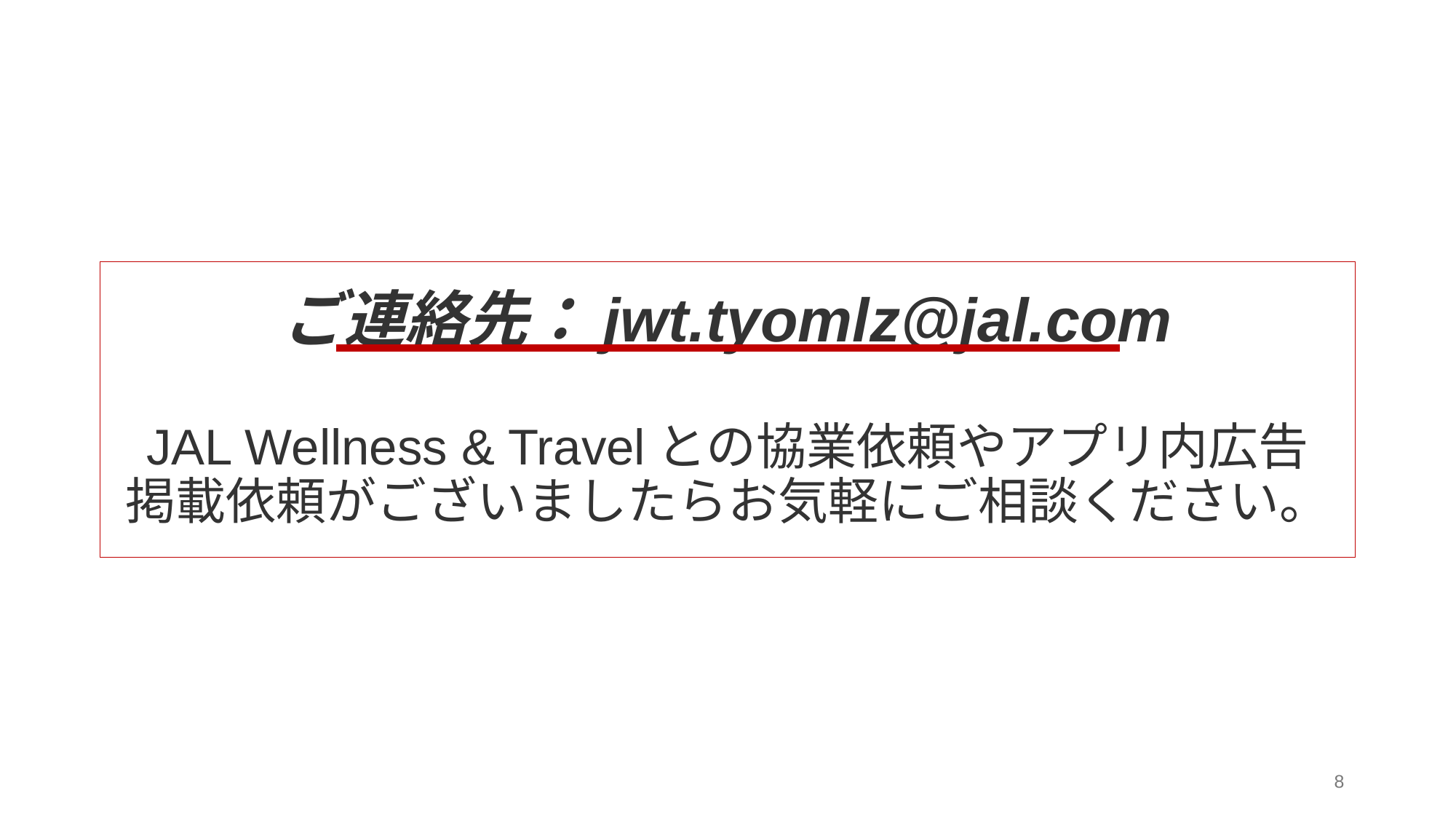

# ご連絡先：jwt.tyomlz@jal.com JAL Wellness & Travelとの協業依頼やアプリ内広告 掲載依頼がございましたらお気軽にご相談ください。
8